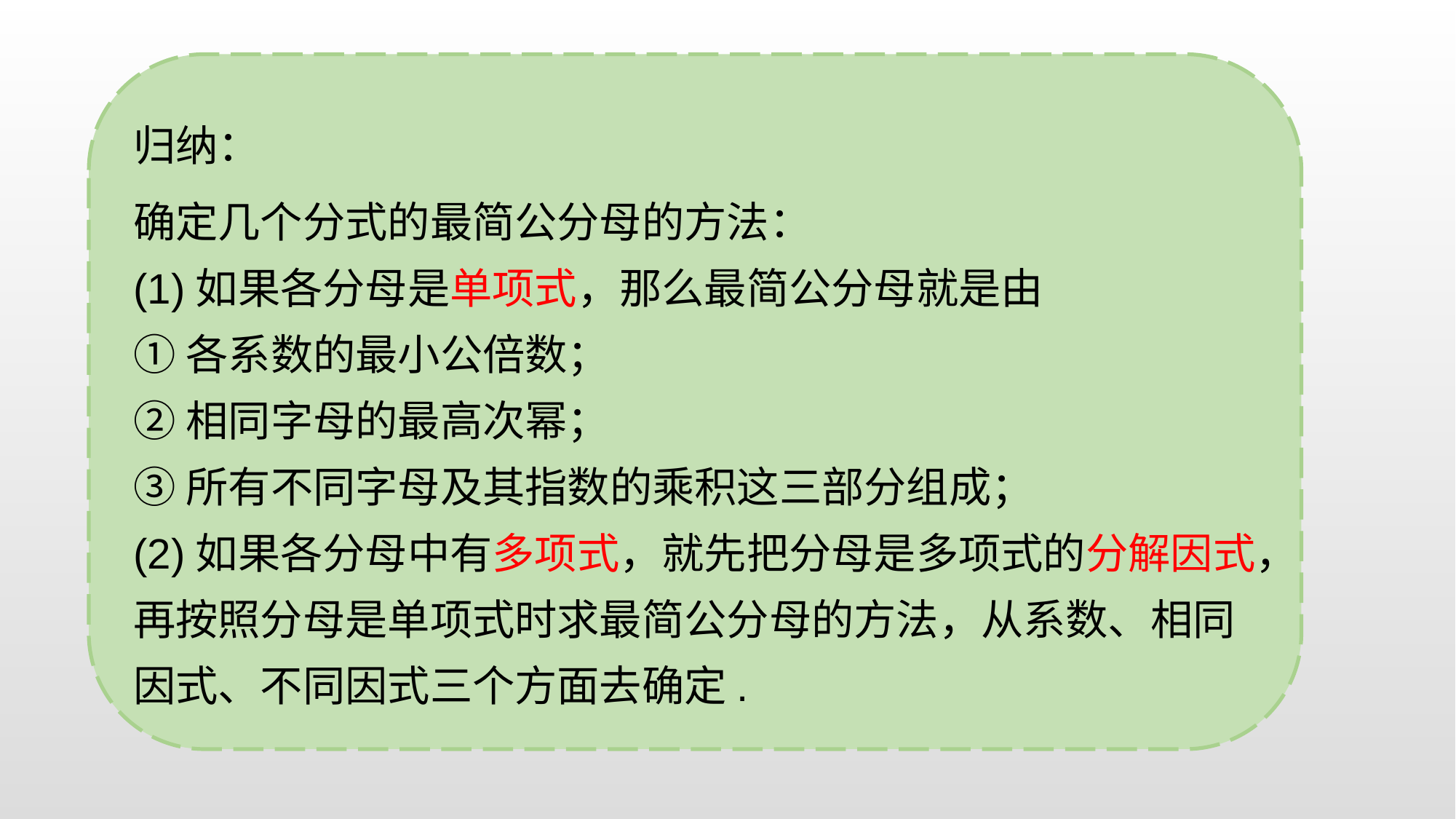

归纳：
确定几个分式的最简公分母的方法：
(1)如果各分母是单项式，那么最简公分母就是由
①各系数的最小公倍数；
②相同字母的最高次幂；
③所有不同字母及其指数的乘积这三部分组成；
(2)如果各分母中有多项式，就先把分母是多项式的分解因式，再按照分母是单项式时求最简公分母的方法，从系数、相同因式、不同因式三个方面去确定.